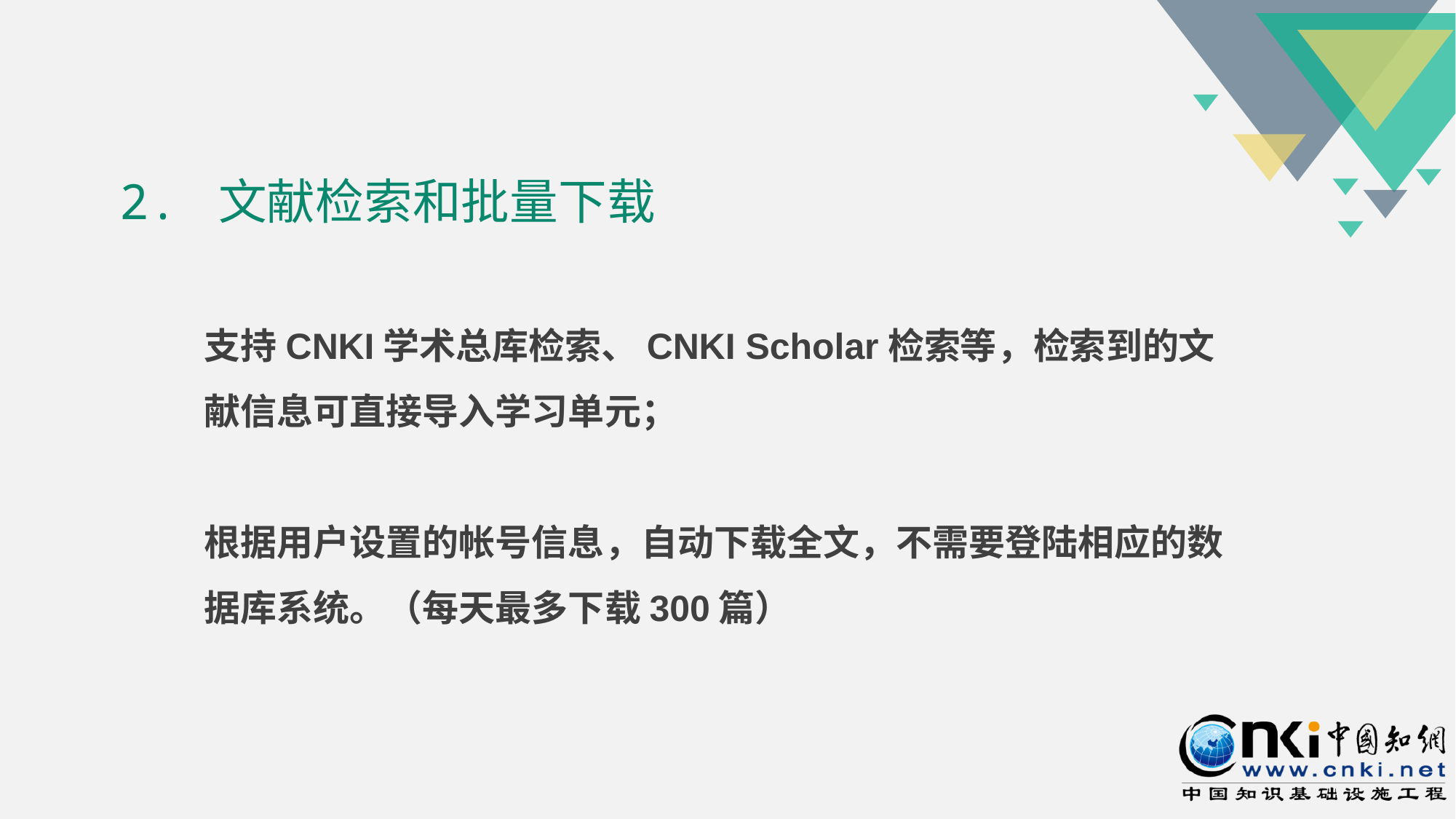

2. 文献检索和批量下载
支持CNKI学术总库检索、CNKI Scholar检索等，检索到的文献信息可直接导入学习单元；

根据用户设置的帐号信息，自动下载全文，不需要登陆相应的数据库系统。（每天最多下载300篇）